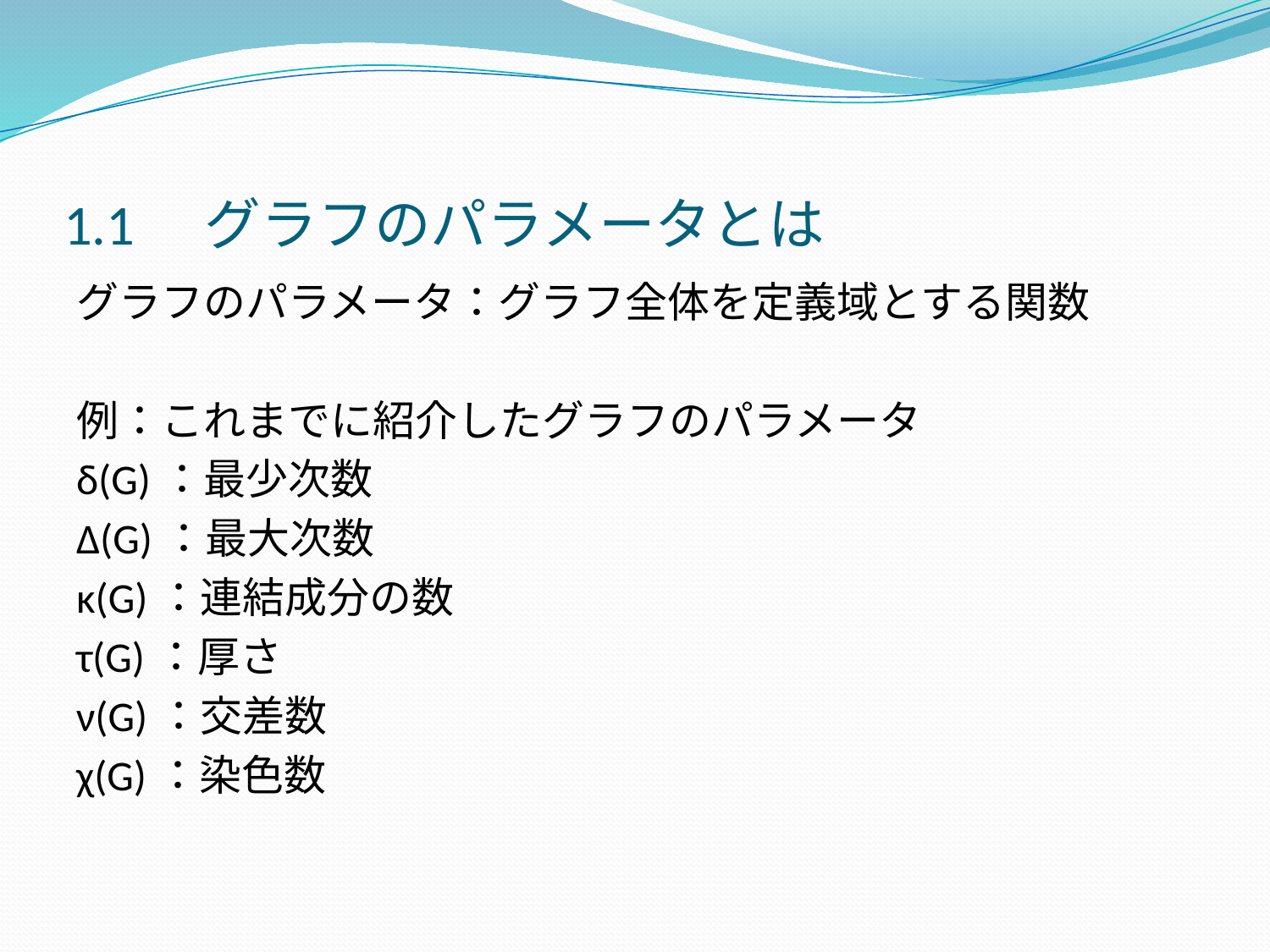

# 1.1　グラフのパラメータとは
グラフのパラメータ：グラフ全体を定義域とする関数

例：これまでに紹介したグラフのパラメータ
δ(G)：最少次数
Δ(G)：最大次数
κ(G)：連結成分の数
τ(G)：厚さ
ν(G)：交差数
χ(G)：染色数